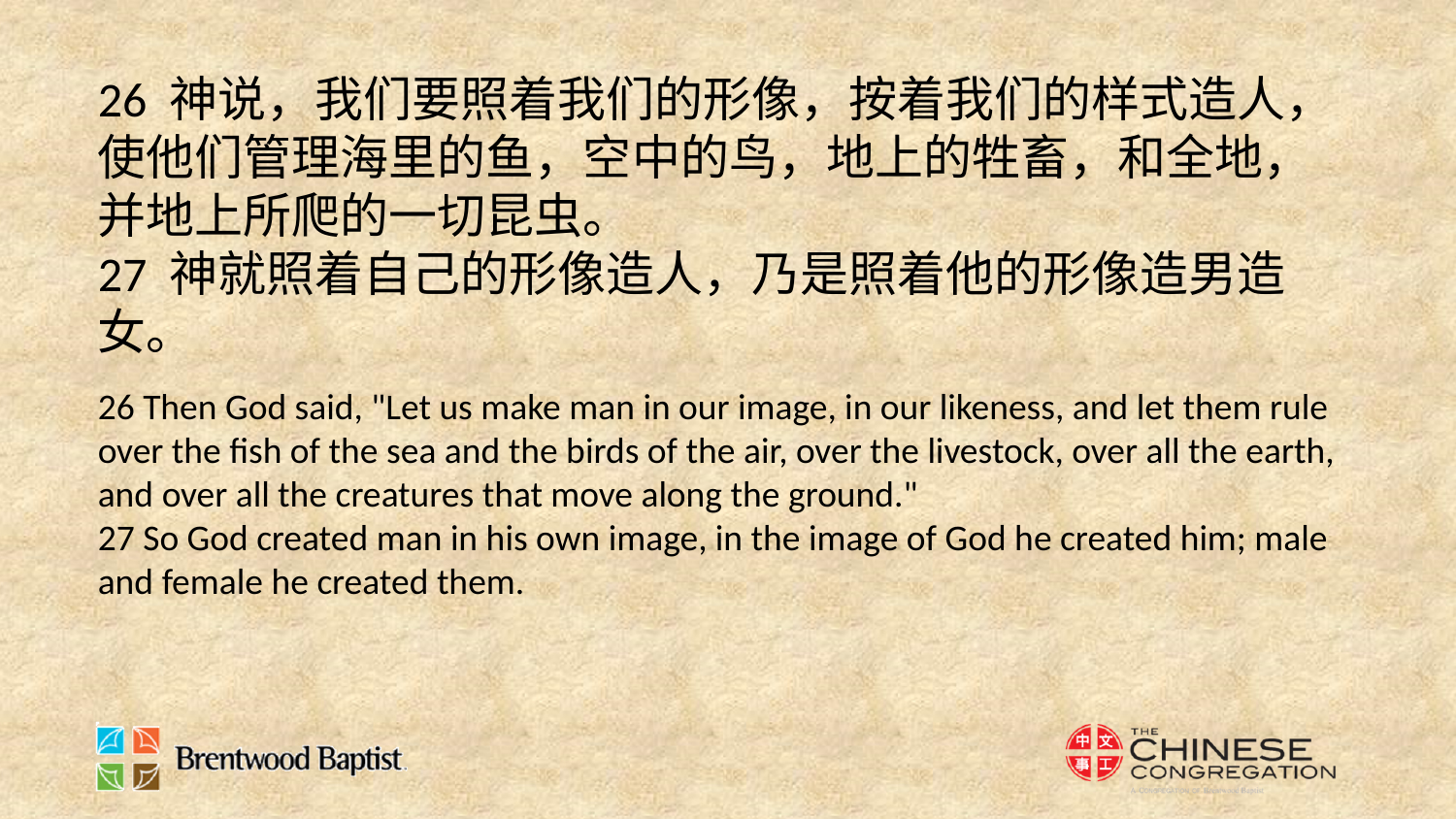

26 神说，我们要照着我们的形像，按着我们的样式造人，使他们管理海里的鱼，空中的鸟，地上的牲畜，和全地，并地上所爬的一切昆虫。
27 神就照着自己的形像造人，乃是照着他的形像造男造女。

26 Then God said, "Let us make man in our image, in our likeness, and let them rule over the fish of the sea and the birds of the air, over the livestock, over all the earth, and over all the creatures that move along the ground."
27 So God created man in his own image, in the image of God he created him; male and female he created them.